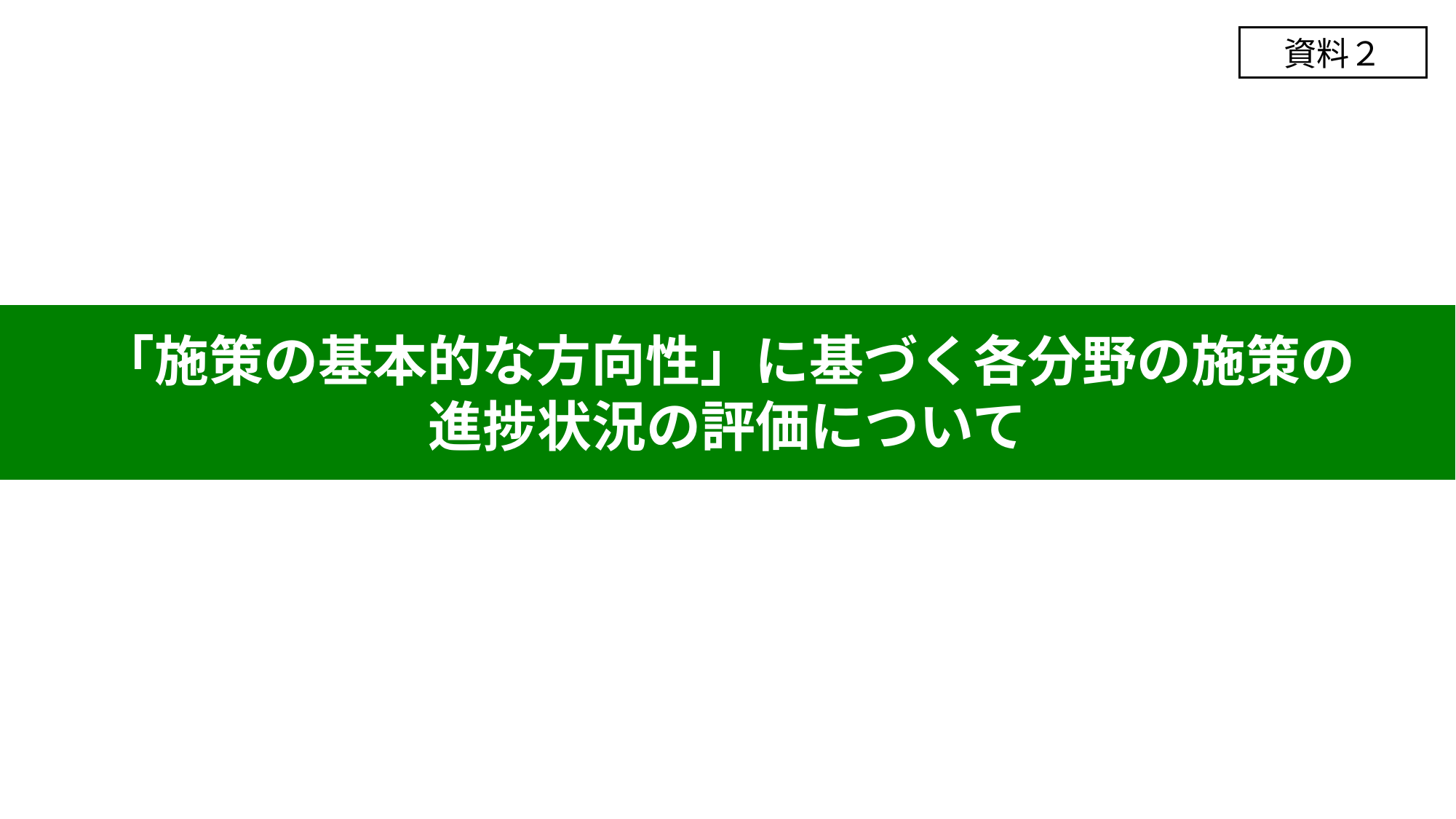

資料２
「施策の基本的な方向性」に基づく各分野の施策の
進捗状況の評価について